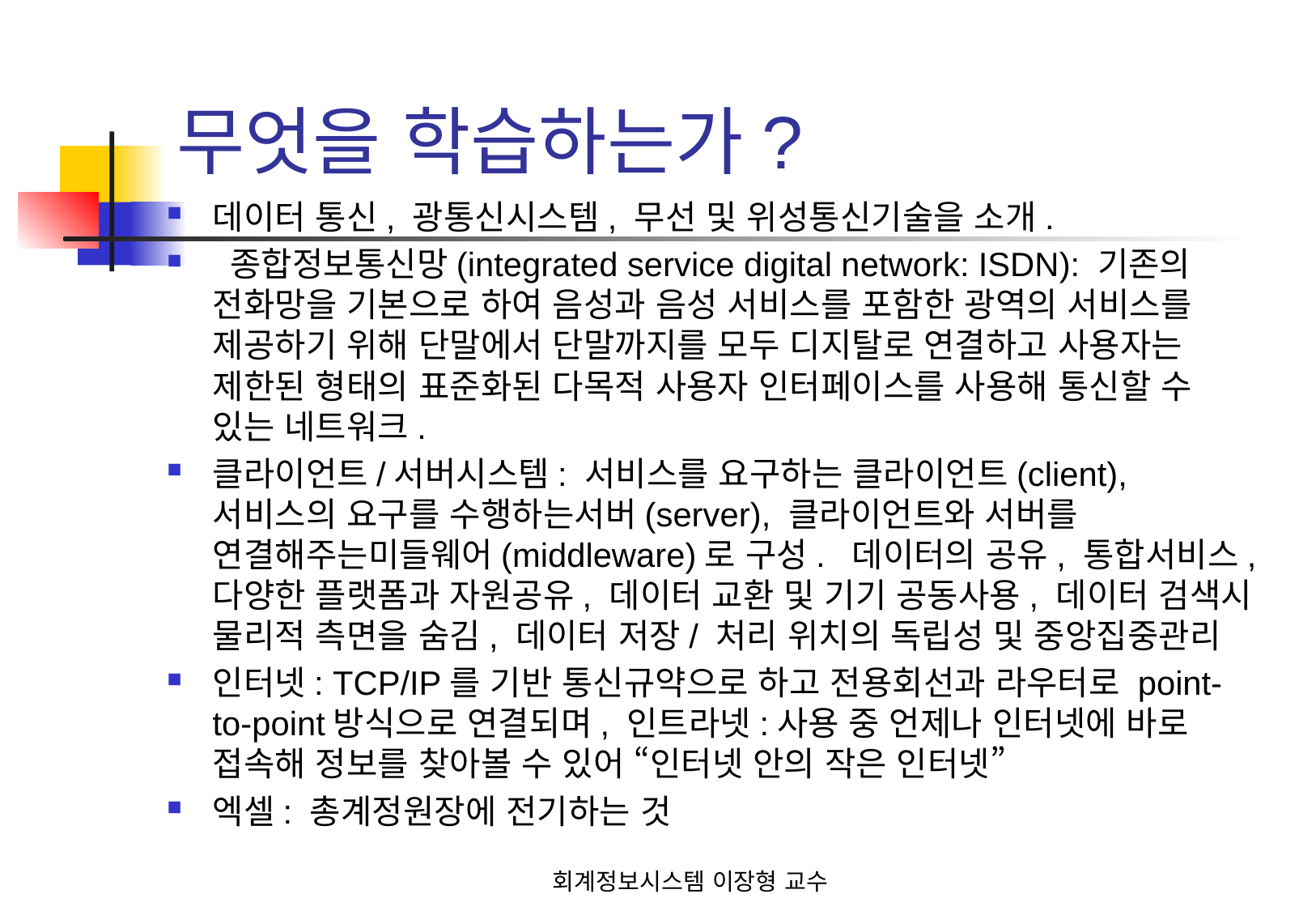

# 무엇을 학습하는가?
데이터 통신, 광통신시스템, 무선 및 위성통신기술을 소개.
 종합정보통신망(integrated service digital network: ISDN): 기존의 전화망을 기본으로 하여 음성과 음성 서비스를 포함한 광역의 서비스를 제공하기 위해 단말에서 단말까지를 모두 디지탈로 연결하고 사용자는 제한된 형태의 표준화된 다목적 사용자 인터페이스를 사용해 통신할 수 있는 네트워크.
클라이언트/서버시스템: 서비스를 요구하는 클라이언트(client), 서비스의 요구를 수행하는서버(server), 클라이언트와 서버를 연결해주는미들웨어(middleware)로 구성.  데이터의 공유, 통합서비스, 다양한 플랫폼과 자원공유, 데이터 교환 및 기기 공동사용, 데이터 검색시 물리적 측면을 숨김, 데이터 저장/ 처리 위치의 독립성 및 중앙집중관리
인터넷: TCP/IP를 기반 통신규약으로 하고 전용회선과 라우터로 point-to-point방식으로 연결되며, 인트라넷:사용 중 언제나 인터넷에 바로 접속해 정보를 찾아볼 수 있어 “인터넷 안의 작은 인터넷”
엑셀: 총계정원장에 전기하는 것

회계정보시스템 이장형 교수